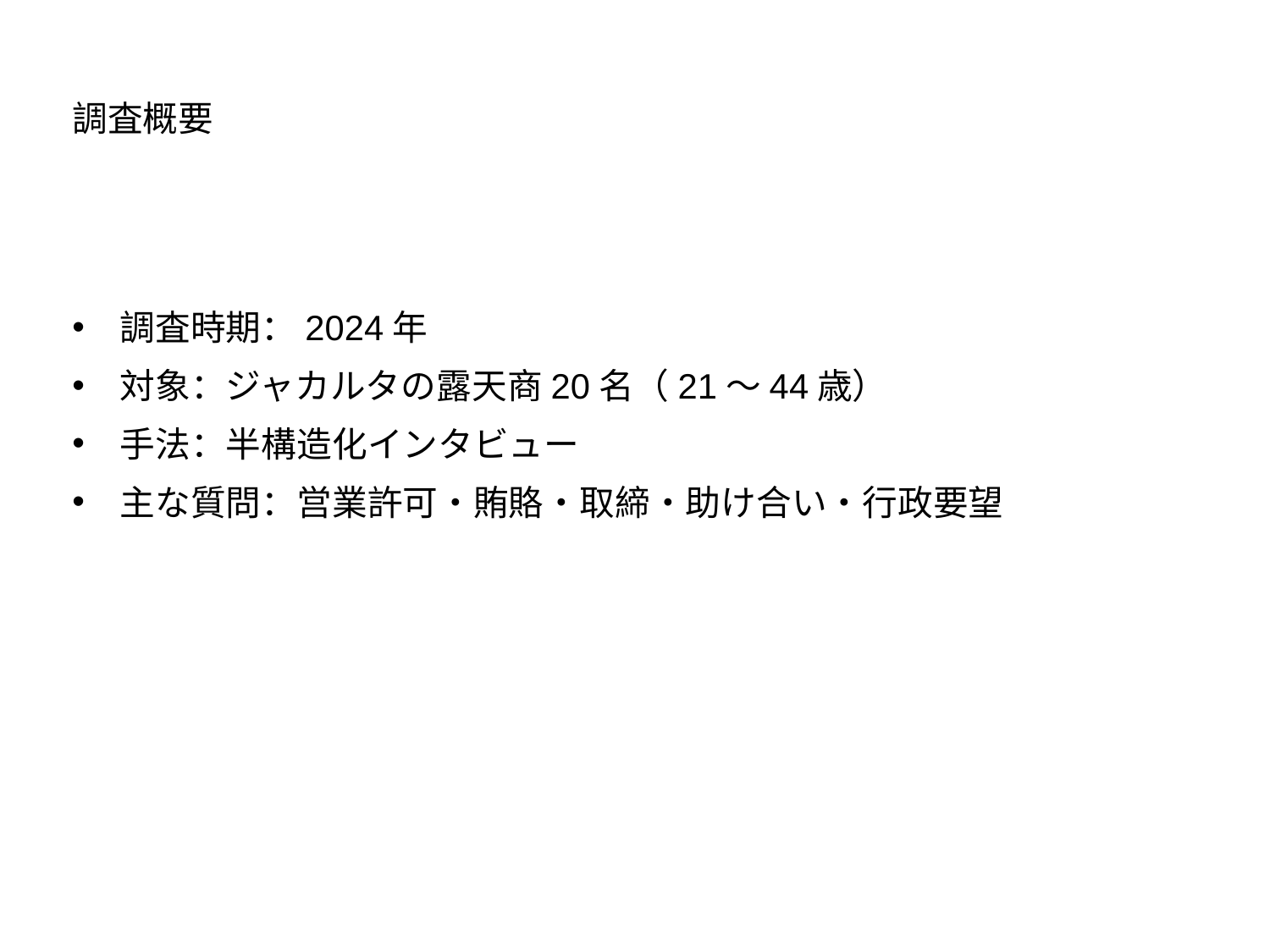

# 調査概要

調査時期：2024年
対象：ジャカルタの露天商20名（21〜44歳）
手法：半構造化インタビュー
主な質問：営業許可・賄賂・取締・助け合い・行政要望